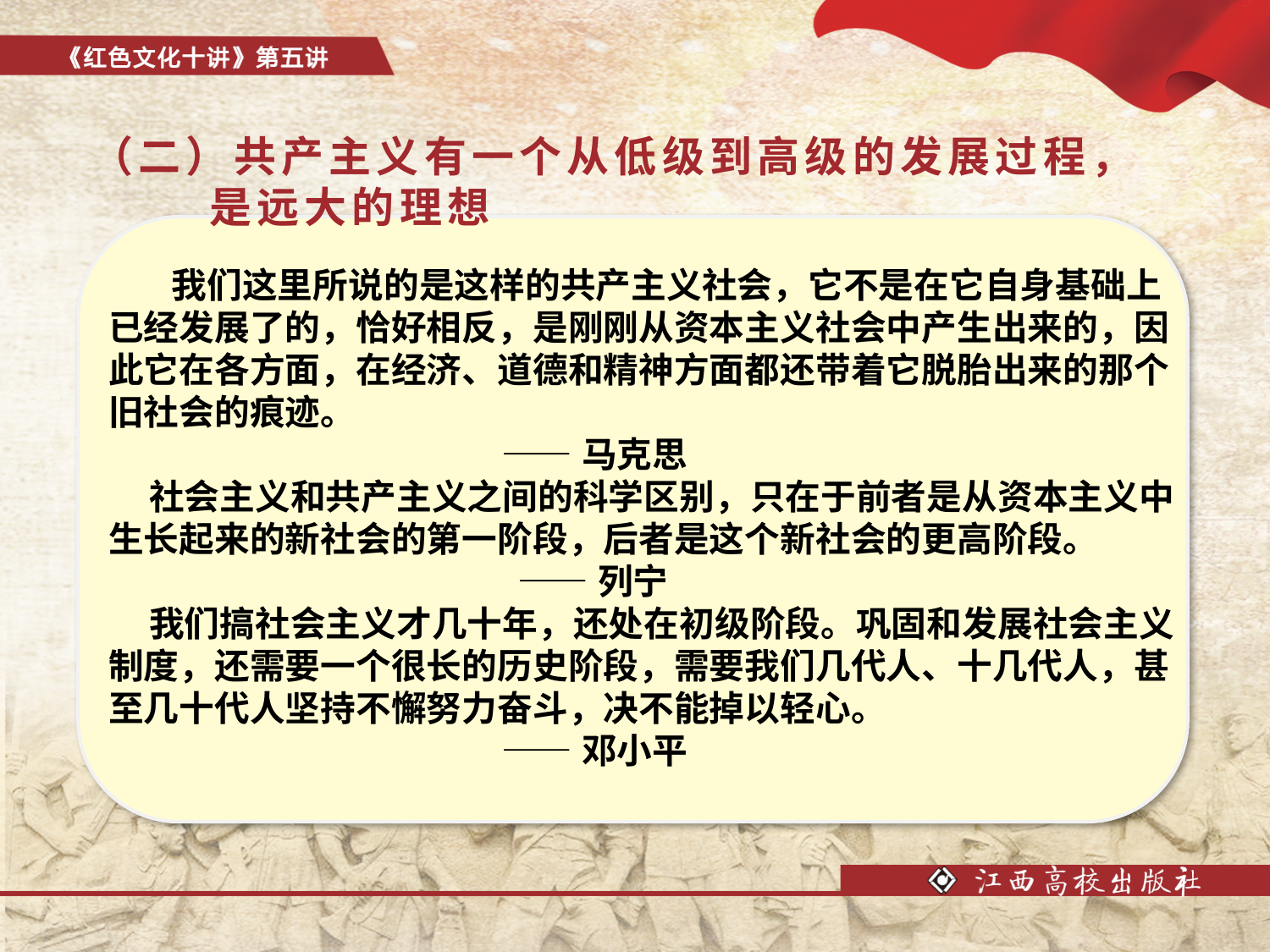

# （二）共产主义有一个从低级到高级的发展过程， 是远大的理想

       我们这里所说的是这样的共产主义社会，它不是在它自身基础上已经发展了的，恰好相反，是刚刚从资本主义社会中产生出来的，因此它在各方面，在经济、道德和精神方面都还带着它脱胎出来的那个旧社会的痕迹。
                                                 ——马克思
    社会主义和共产主义之间的科学区别，只在于前者是从资本主义中生长起来的新社会的第一阶段，后者是这个新社会的更高阶段。
                                                   ——列宁
    我们搞社会主义才几十年，还处在初级阶段。巩固和发展社会主义制度，还需要一个很长的历史阶段，需要我们几代人、十几代人，甚至几十代人坚持不懈努力奋斗，决不能掉以轻心。
                                                 ——邓小平